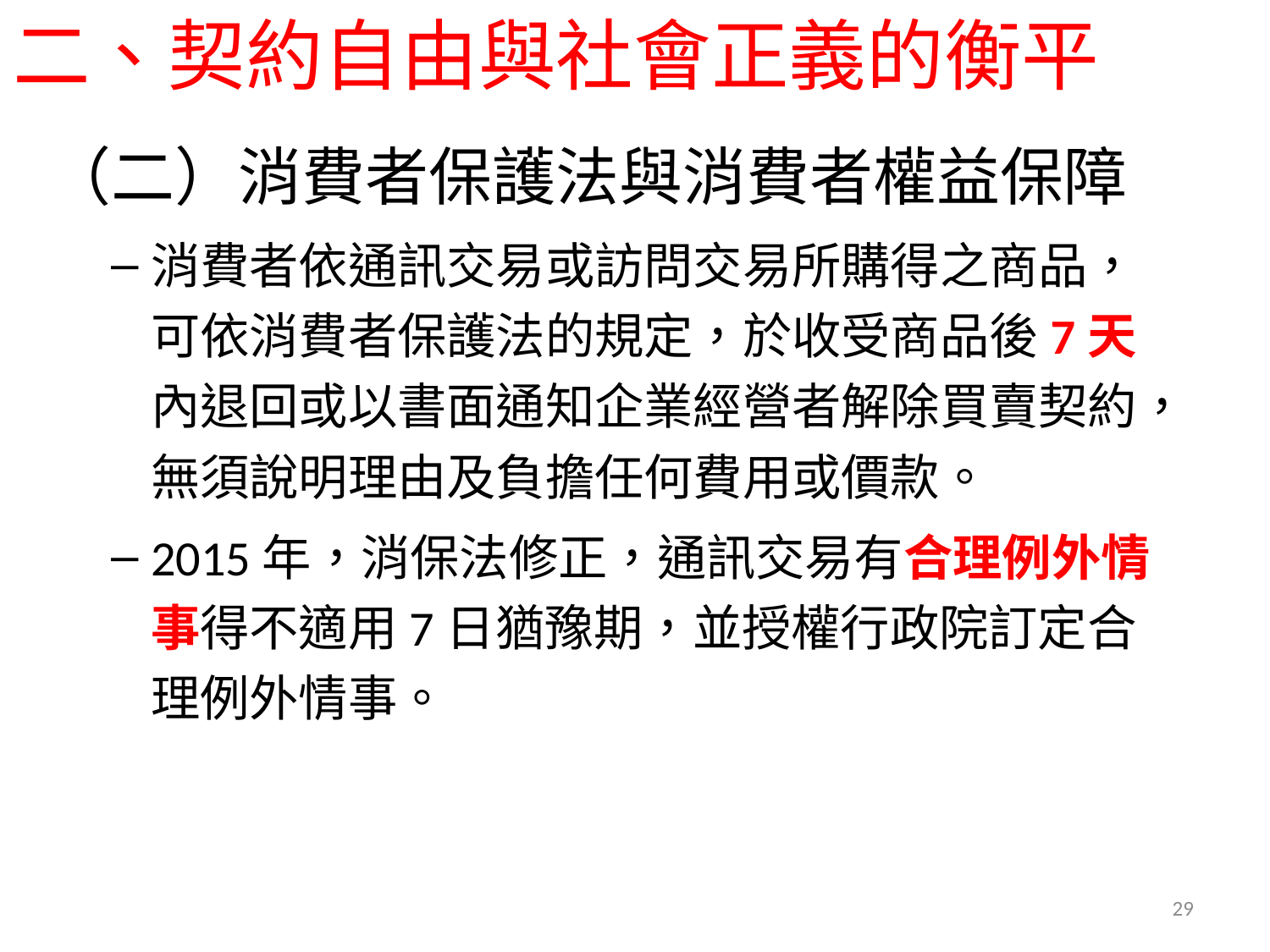

# 二、契約自由與社會正義的衡平
（二）消費者保護法與消費者權益保障
消費者依通訊交易或訪問交易所購得之商品，可依消費者保護法的規定，於收受商品後7天內退回或以書面通知企業經營者解除買賣契約，無須說明理由及負擔任何費用或價款。
2015年，消保法修正，通訊交易有合理例外情事得不適用7日猶豫期，並授權行政院訂定合理例外情事。
29